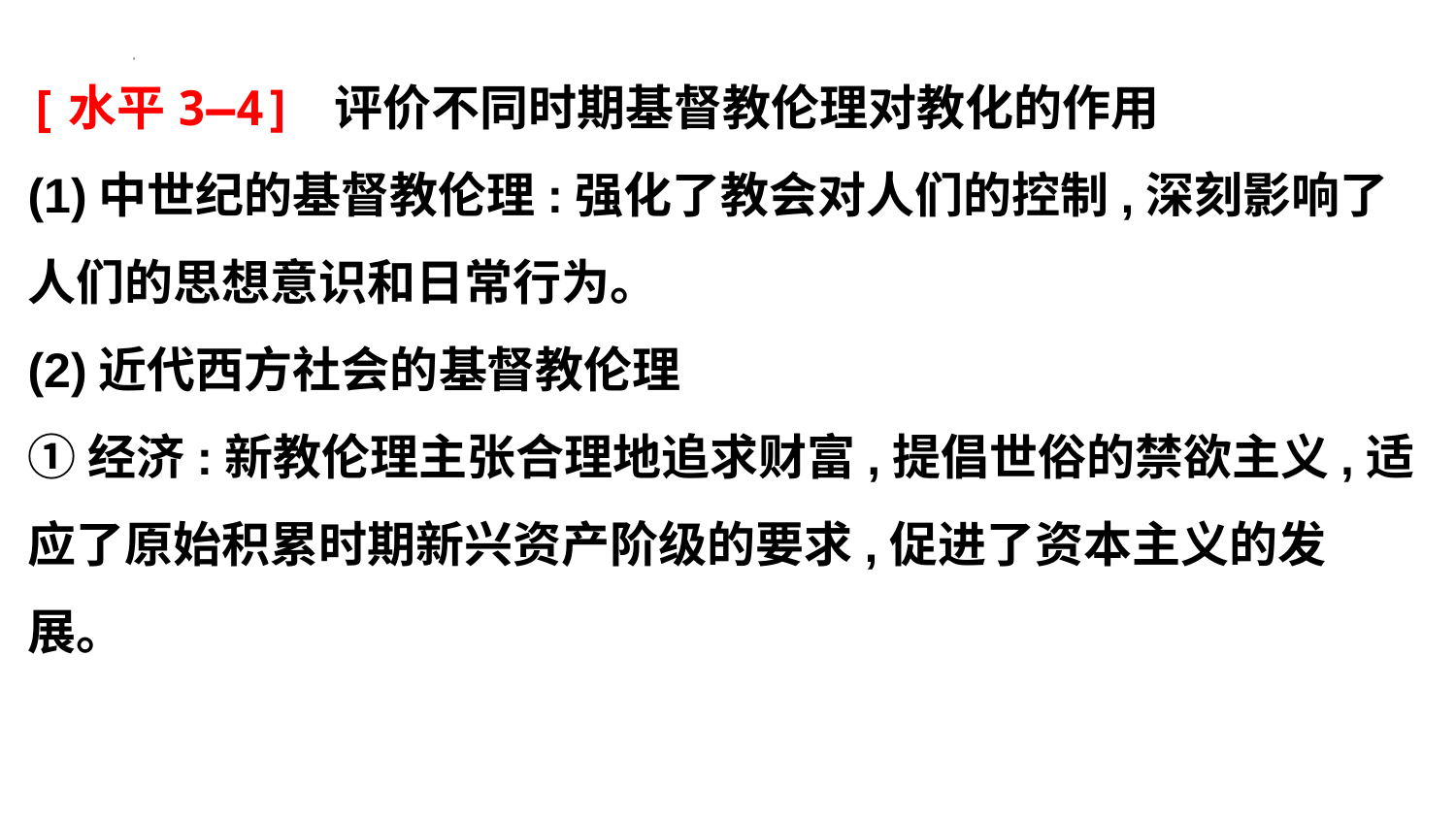

[水平3—4] 评价不同时期基督教伦理对教化的作用
(1)中世纪的基督教伦理:强化了教会对人们的控制,深刻影响了人们的思想意识和日常行为。
(2)近代西方社会的基督教伦理
①经济:新教伦理主张合理地追求财富,提倡世俗的禁欲主义,适应了原始积累时期新兴资产阶级的要求,促进了资本主义的发展。